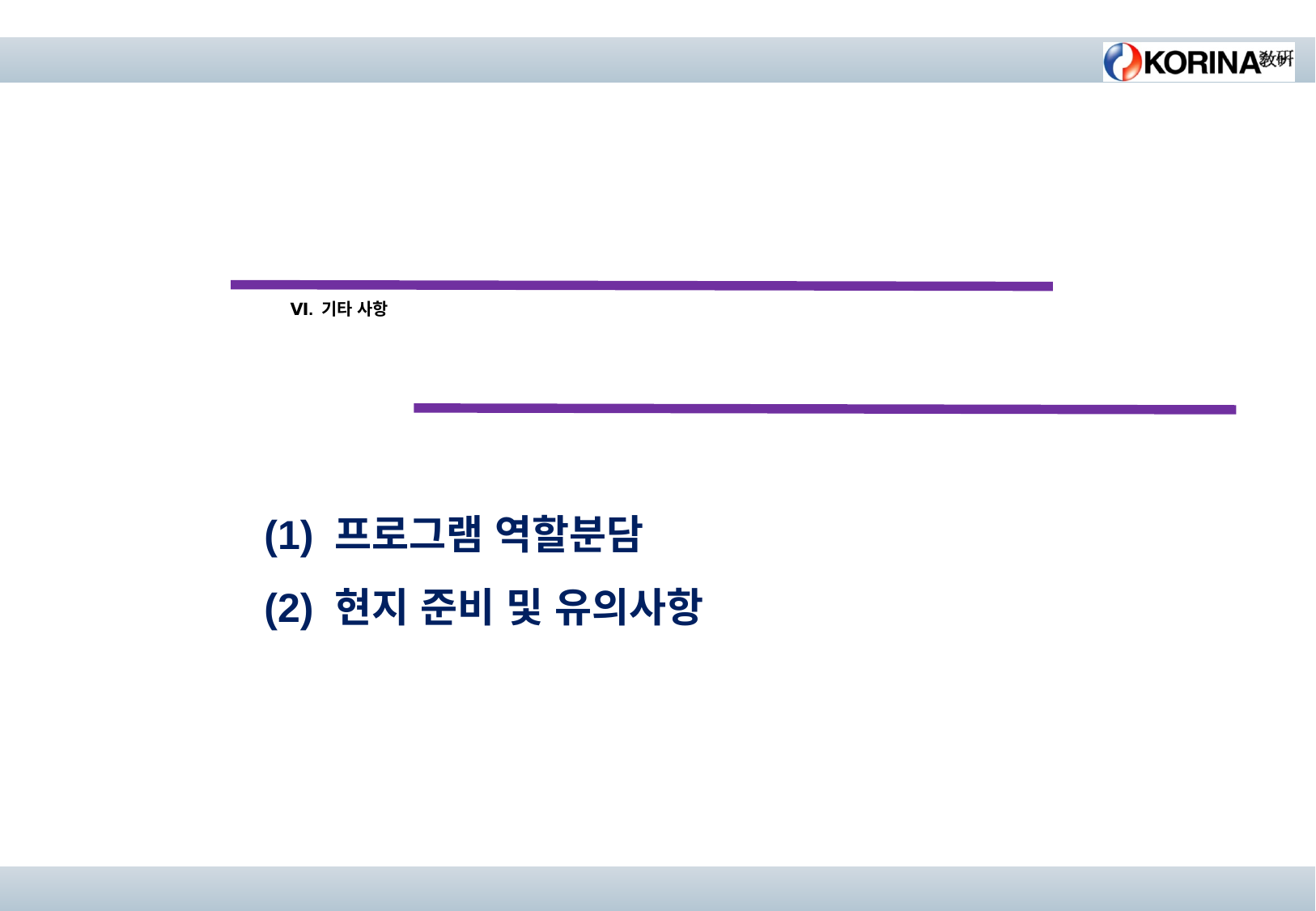

Ⅵ. 기타 사항

(1) 프로그램 역할분담
(2) 현지 준비 및 유의사항